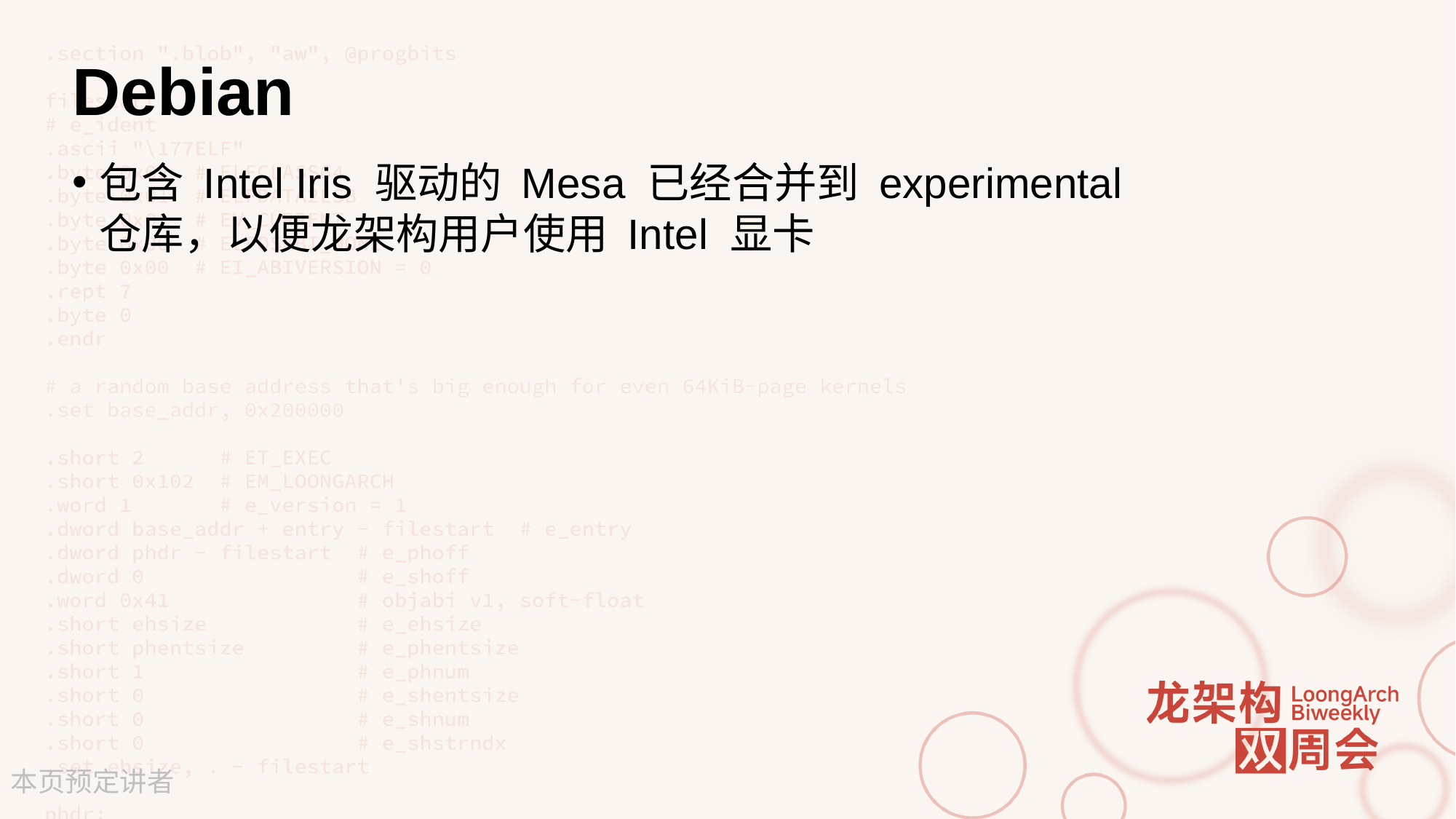

# Debian
包含 Intel Iris 驱动的 Mesa 已经合并到 experimental 仓库，以便龙架构用户使用 Intel 显卡